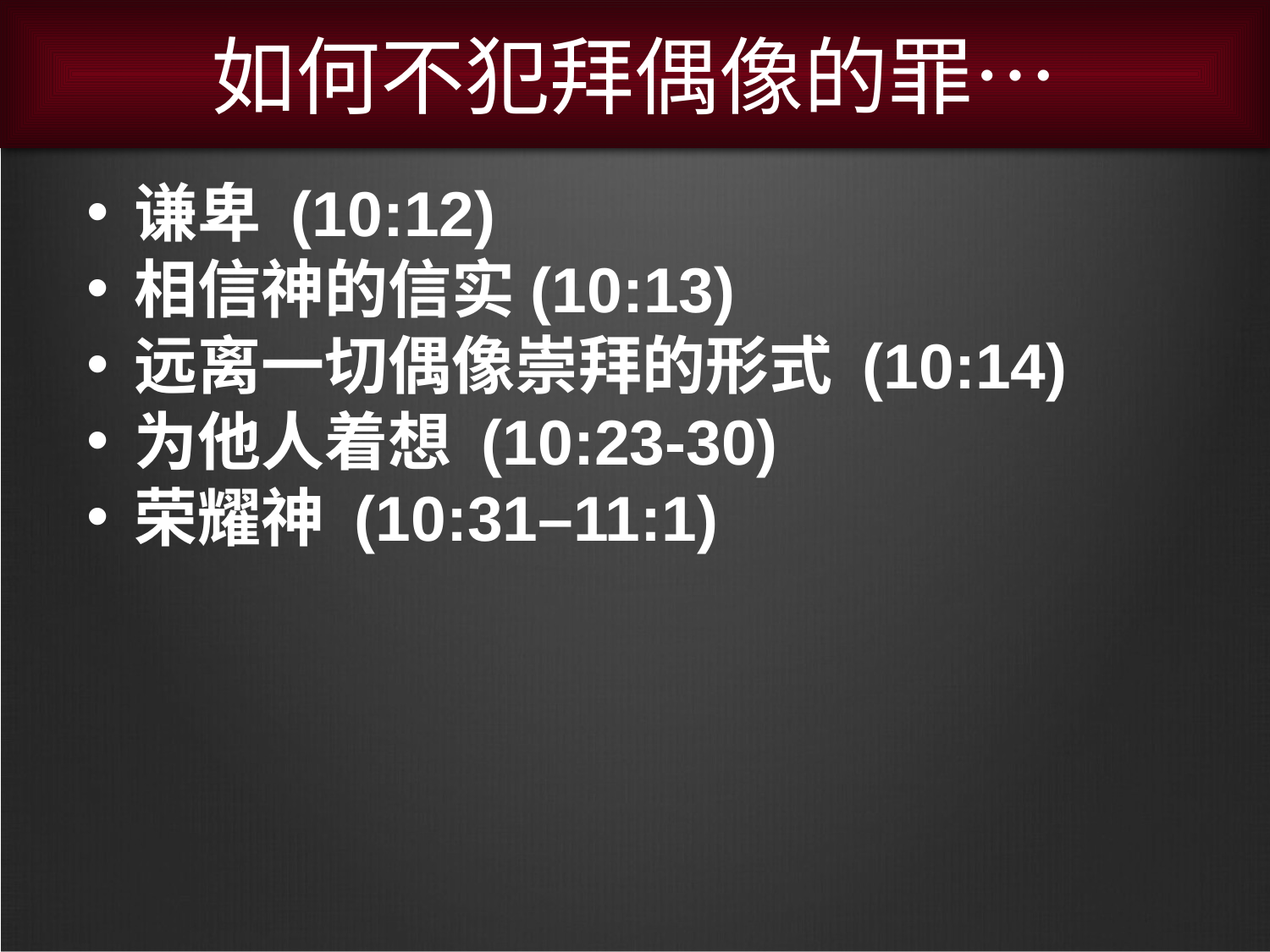

# 如何不犯拜偶像的罪…
谦卑 (10:12)
相信神的信实(10:13)
远离一切偶像崇拜的形式 (10:14)
为他人着想 (10:23-30)
荣耀神 (10:31–11:1)